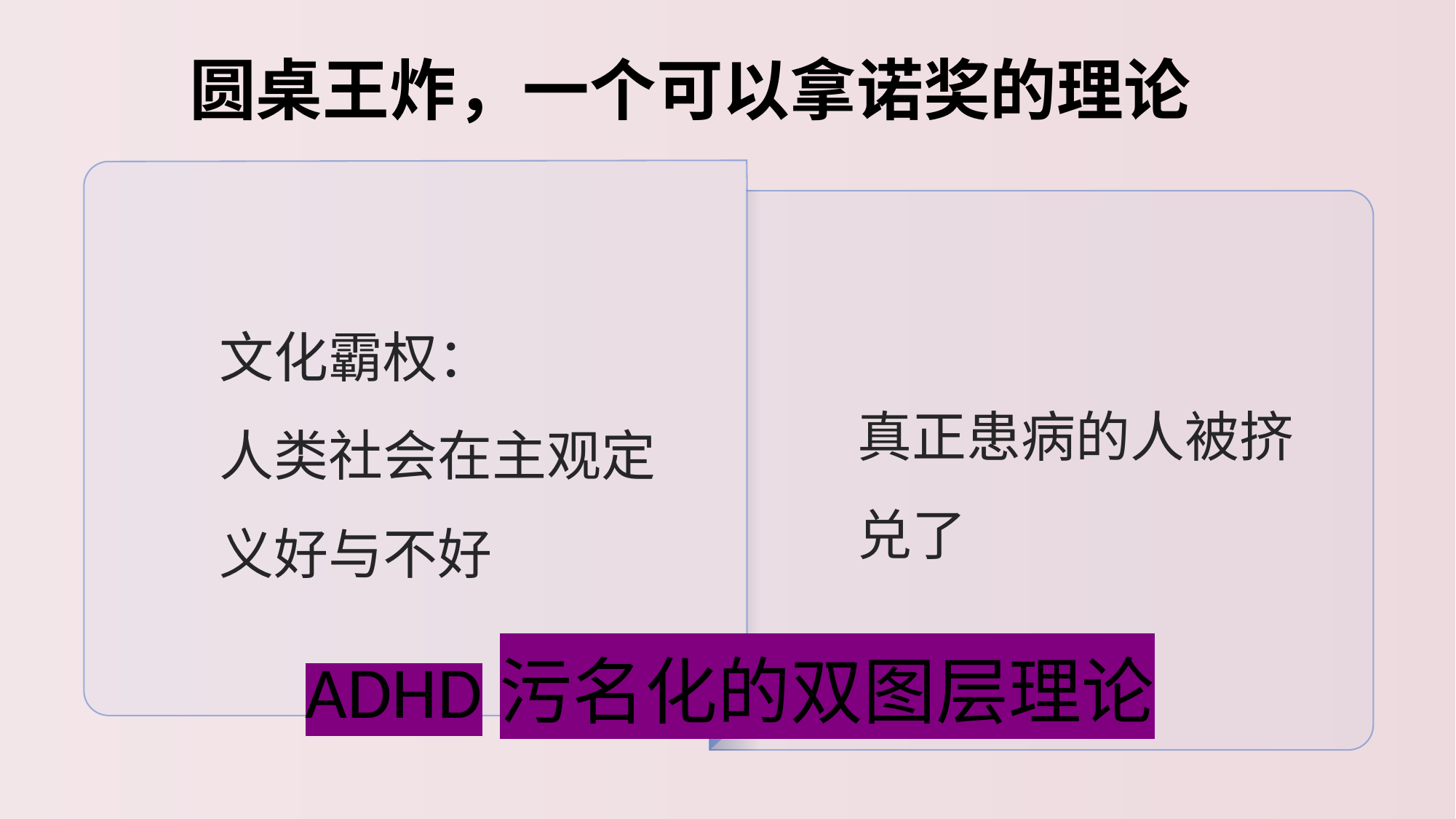

# 圆桌王炸，一个可以拿诺奖的理论

真正患病的人被挤兑了
文化霸权：
人类社会在主观定义好与不好

ADHD污名化的双图层理论